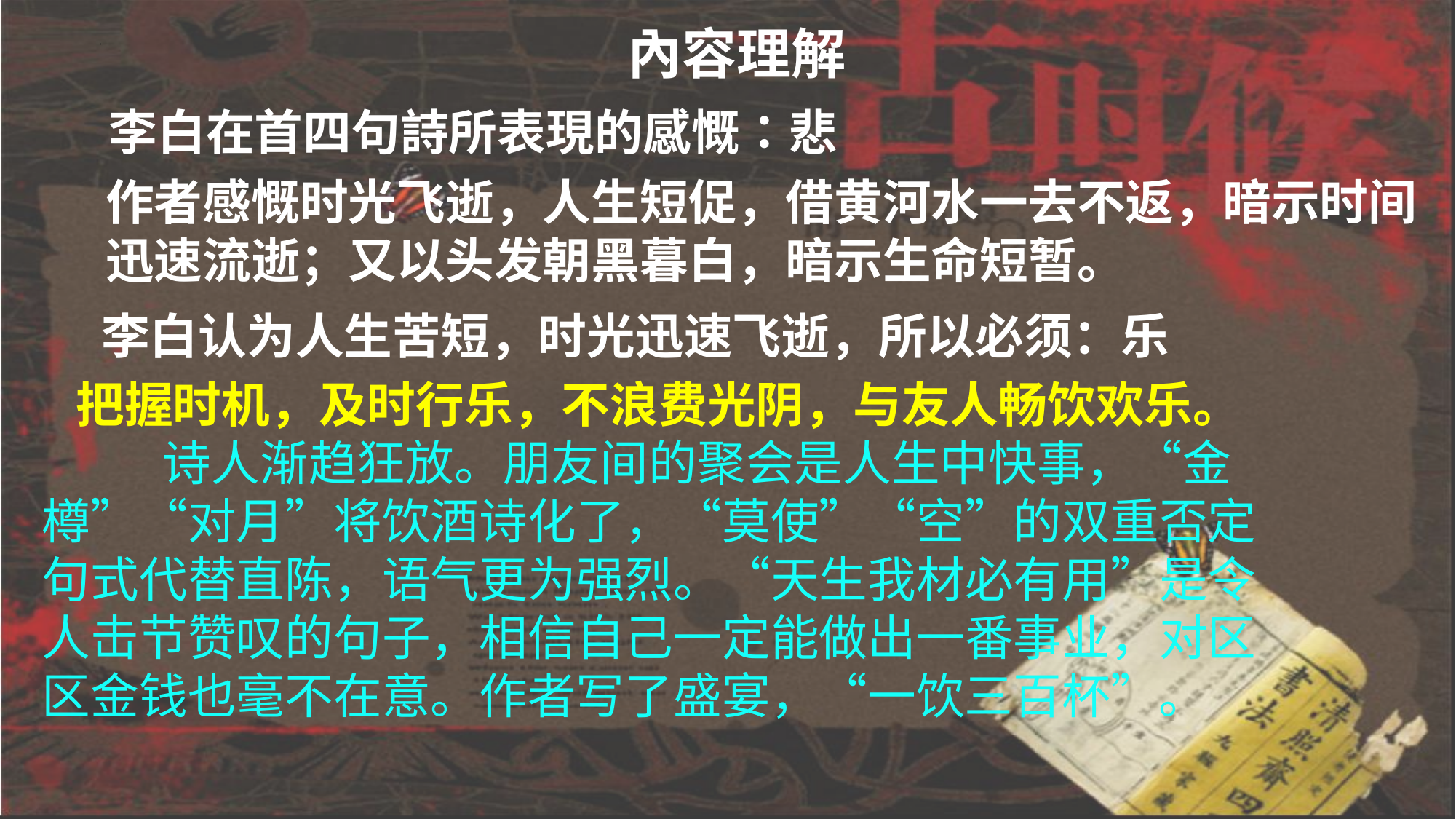

內容理解
李白在首四句詩所表現的感慨：悲
作者感慨时光飞逝，人生短促，借黄河水一去不返，暗示时间迅速流逝；又以头发朝黑暮白，暗示生命短暂。
李白认为人生苦短，时光迅速飞逝，所以必须：乐
  把握时机，及时行乐，不浪费光阴，与友人畅饮欢乐。
          诗人渐趋狂放。朋友间的聚会是人生中快事，“金樽”“对月”将饮酒诗化了，“莫使”“空”的双重否定句式代替直陈，语气更为强烈。“天生我材必有用”是令人击节赞叹的句子，相信自己一定能做出一番事业，对区区金钱也毫不在意。作者写了盛宴，“一饮三百杯”。